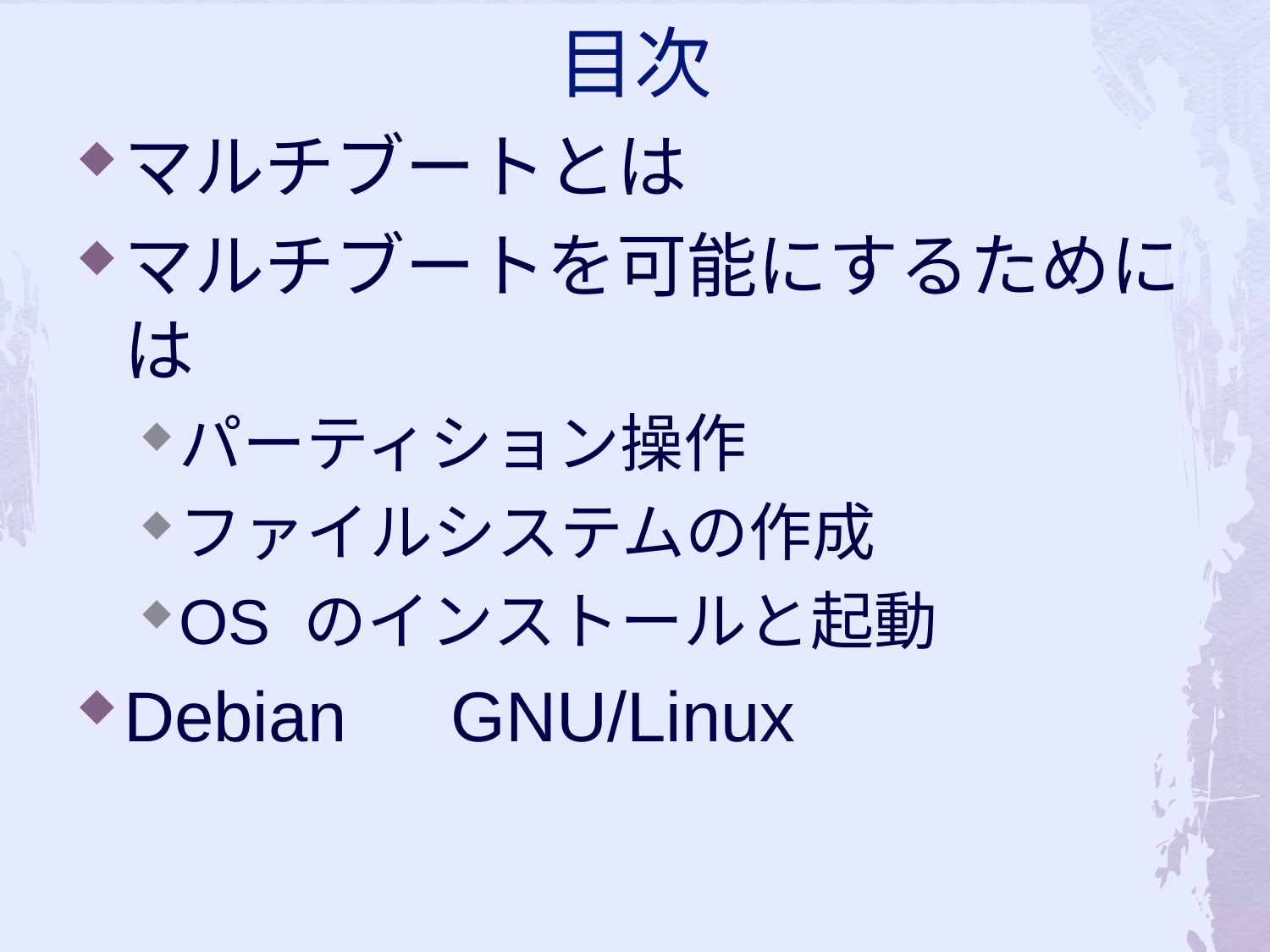

# 目次
マルチブートとは
マルチブートを可能にするためには
パーティション操作
ファイルシステムの作成
OS のインストールと起動
Debian　GNU/Linux